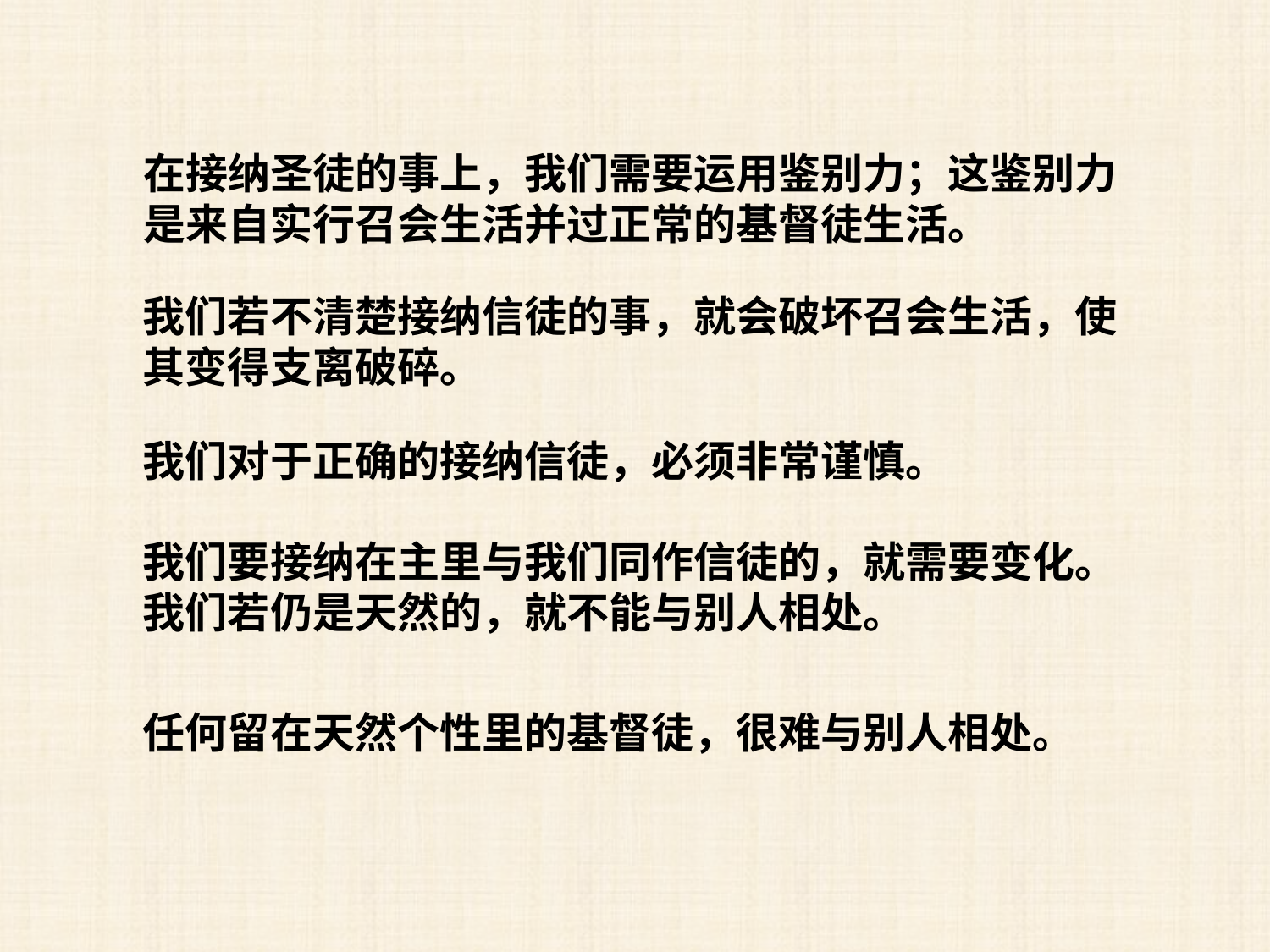

在接纳圣徒的事上，我们需要运用鉴别力；这鉴别力是来自实行召会生活并过正常的基督徒生活。
我们若不清楚接纳信徒的事，就会破坏召会生活，使其变得支离破碎。
我们对于正确的接纳信徒，必须非常谨慎。
我们要接纳在主里与我们同作信徒的，就需要变化。我们若仍是天然的，就不能与别人相处。
任何留在天然个性里的基督徒，很难与别人相处。